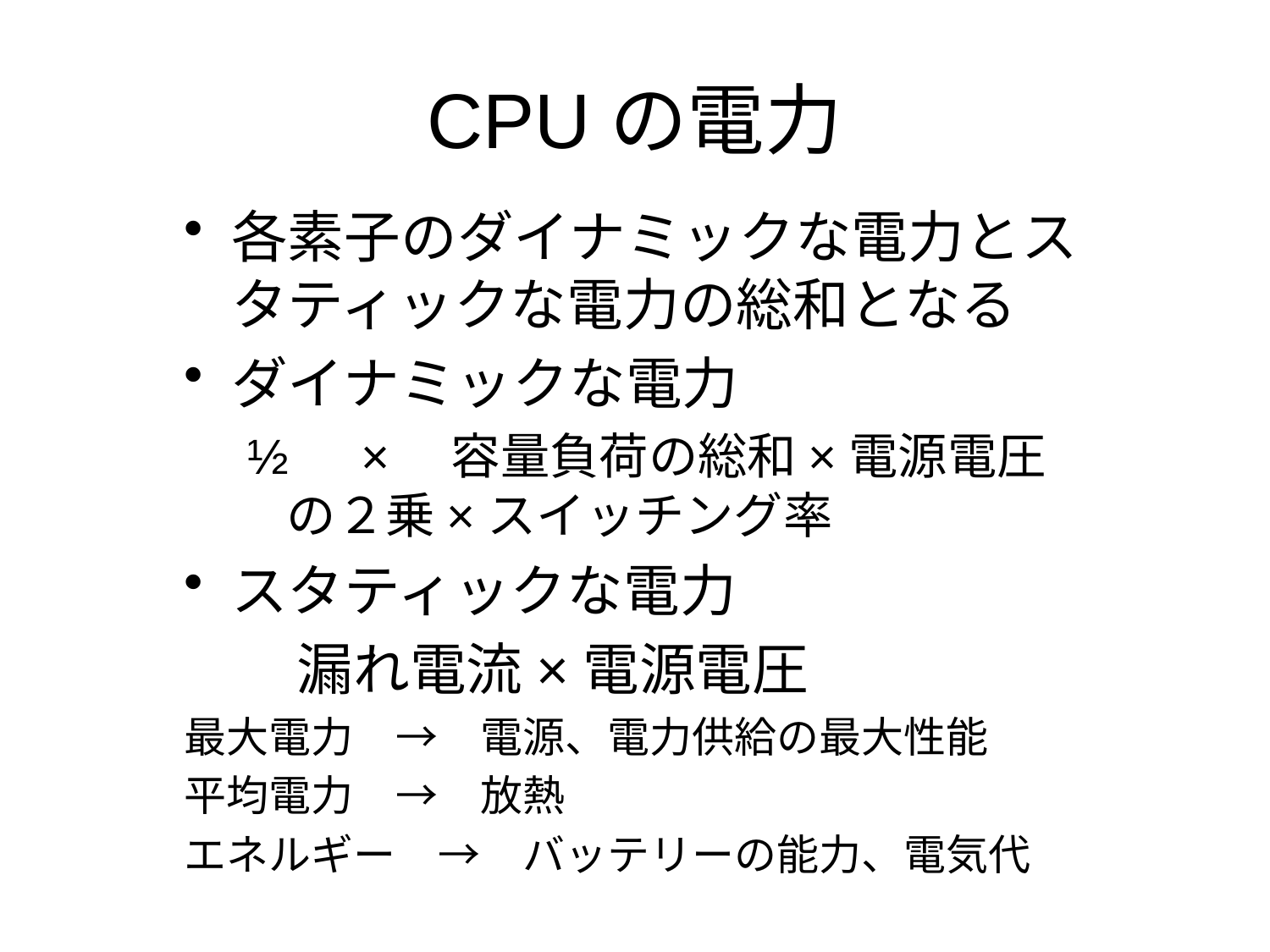

# CPUの電力
各素子のダイナミックな電力とスタティックな電力の総和となる
ダイナミックな電力
½　×　容量負荷の総和×電源電圧の２乗×スイッチング率
スタティックな電力
　　漏れ電流×電源電圧
最大電力　→　電源、電力供給の最大性能
平均電力　→　放熱
エネルギー　→　バッテリーの能力、電気代